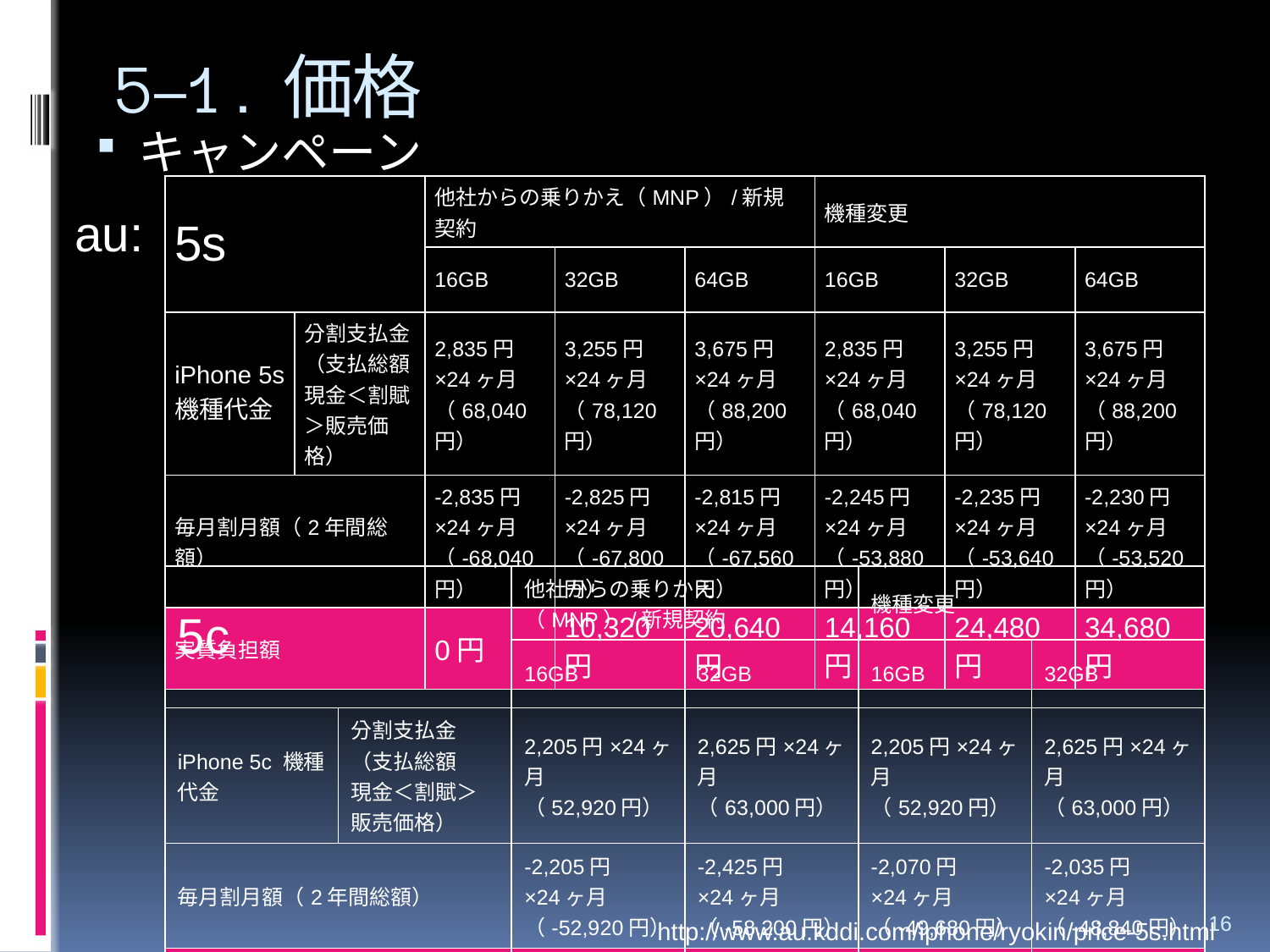

# 5-1.価格
キャンペーン

| 5s |  | 他社からの乗りかえ（MNP）/新規契約 |  |  | 機種変更 |  |  |
| --- | --- | --- | --- | --- | --- | --- | --- |
|  |  | 16GB | 32GB | 64GB | 16GB | 32GB | 64GB |
| iPhone 5s 機種代金 | 分割支払金（支払総額 現金＜割賦＞販売価格） | 2,835円×24ヶ月 （68,040円） | 3,255円×24ヶ月 （78,120円） | 3,675円×24ヶ月 （88,200円） | 2,835円×24ヶ月 （68,040円） | 3,255円×24ヶ月 （78,120円） | 3,675円×24ヶ月 （88,200円） |
| 毎月割月額（2年間総額） |  | -2,835円×24ヶ月 （-68,040円） | -2,825円×24ヶ月 （-67,800円） | -2,815円×24ヶ月 （-67,560円） | -2,245円×24ヶ月 （-53,880円） | -2,235円×24ヶ月 （-53,640円） | -2,230円×24ヶ月 （-53,520円） |
| 実質負担額 |  | 0円 | 10,320円 | 20,640円 | 14,160円 | 24,480円 | 34,680円 |
au:
| 5c |  | 他社からの乗りかえ（MNP）/新規契約 |  | 機種変更 |  |
| --- | --- | --- | --- | --- | --- |
|  |  | 16GB | 32GB | 16GB | 32GB |
| iPhone 5c 機種代金 | 分割支払金（支払総額 現金＜割賦＞販売価格） | 2,205円×24ヶ月 （52,920円） | 2,625円×24ヶ月 （63,000円） | 2,205円×24ヶ月 （52,920円） | 2,625円×24ヶ月 （63,000円） |
| 毎月割月額（2年間総額） |  | -2,205円×24ヶ月 （-52,920円） | -2,425円×24ヶ月 （-58,200円） | -2,070円×24ヶ月 （-49,680円） | -2,035円×24ヶ月 （-48,840円） |
| 実質負担額 |  | 0円 | 4,800円 | 3,240円 | 14,160円 |
16
http://www.au.kddi.com/iphone/ryokin/price-5s.html